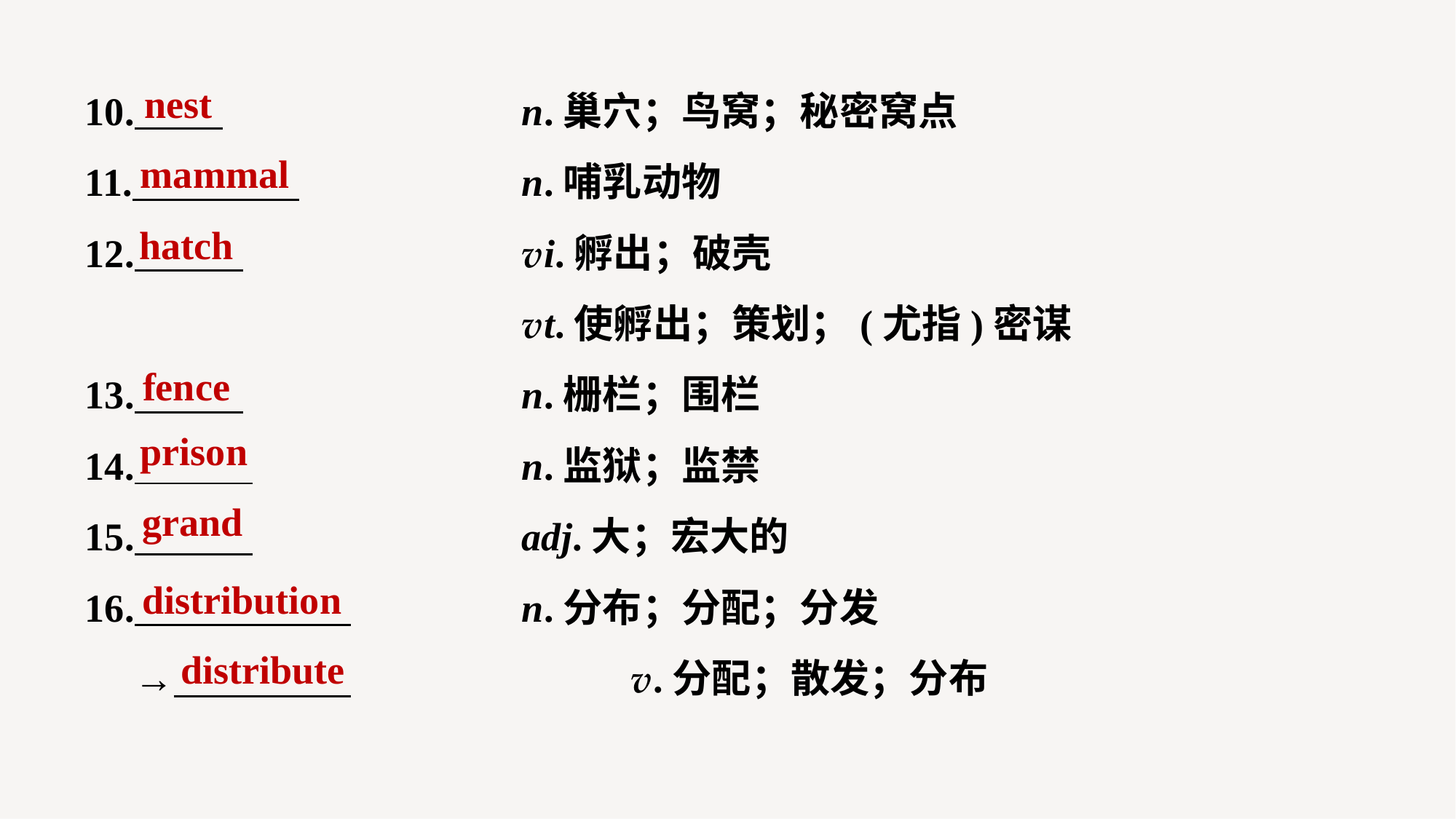

10.          			n.巢穴；鸟窝；秘密窝点
11.                  			n.哺乳动物
12.            			vi.孵出；破壳
			vt.使孵出；策划；(尤指)密谋
13.            			n.栅栏；围栏
14.             			n.监狱；监禁
15.             			adj.大；宏大的
16.                       		n.分布；分配；分发
     →                   			v.分配；散发；分布
nest
mammal
hatch
fence
prison
grand
distribution
distribute